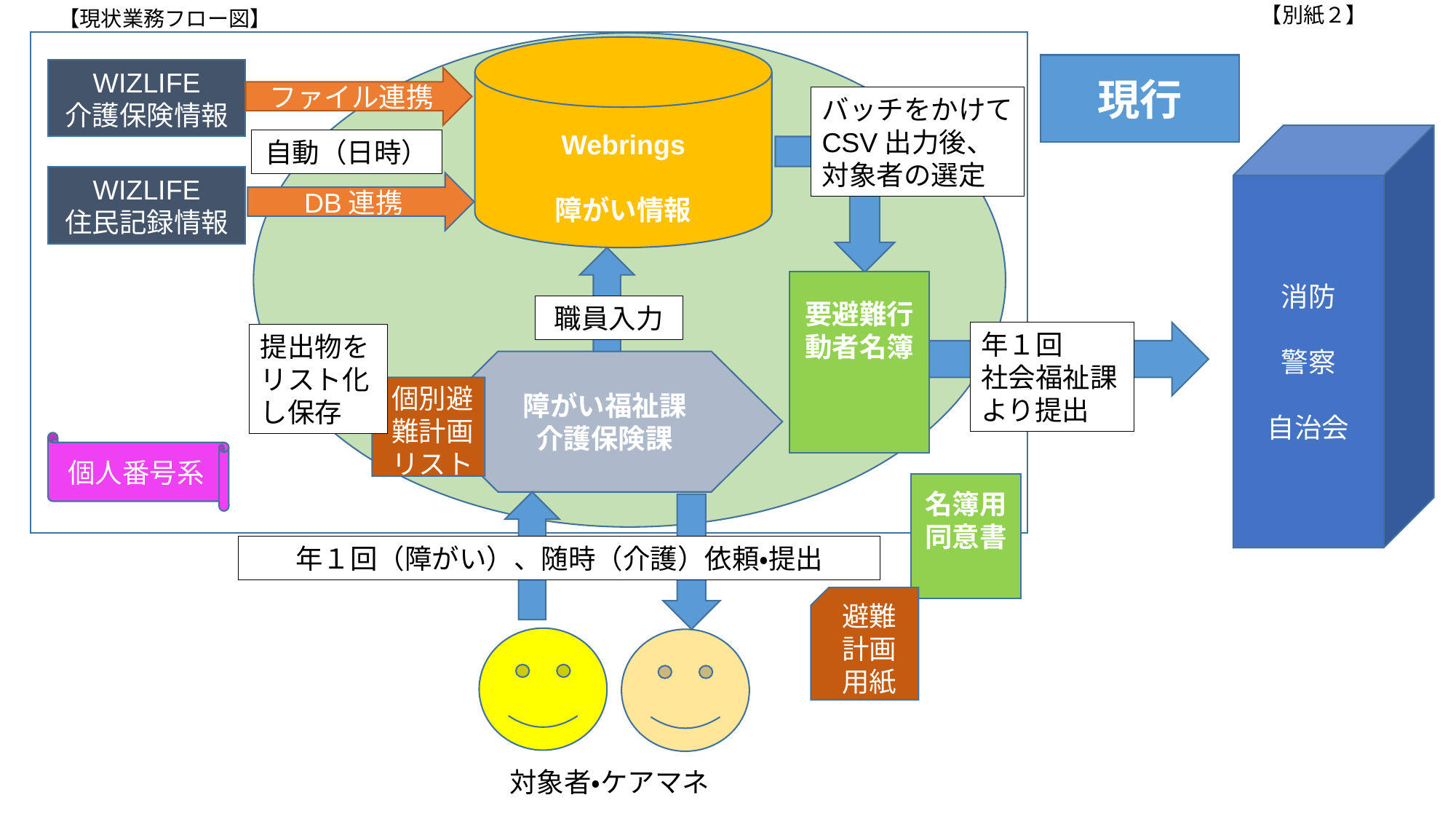

【現状業務フロー図】
【別紙２】

Webrings

障がい情報

現行
WIZLIFE
介護保険情報
ファイル連携
バッチをかけてCSV出力後、対象者の選定
消防

警察

自治会
自動（日時）

WIZLIFE
住民記録情報
DB連携
要避難行動者名簿

職員入力

年１回
社会福祉課
より提出
提出物をリスト化し保存
障がい福祉課
介護保険課
個別避難計画
リスト
個人番号系
名簿用同意書

年１回（障がい）、随時（介護）依頼・提出
避難計画用紙

対象者・ケアマネ